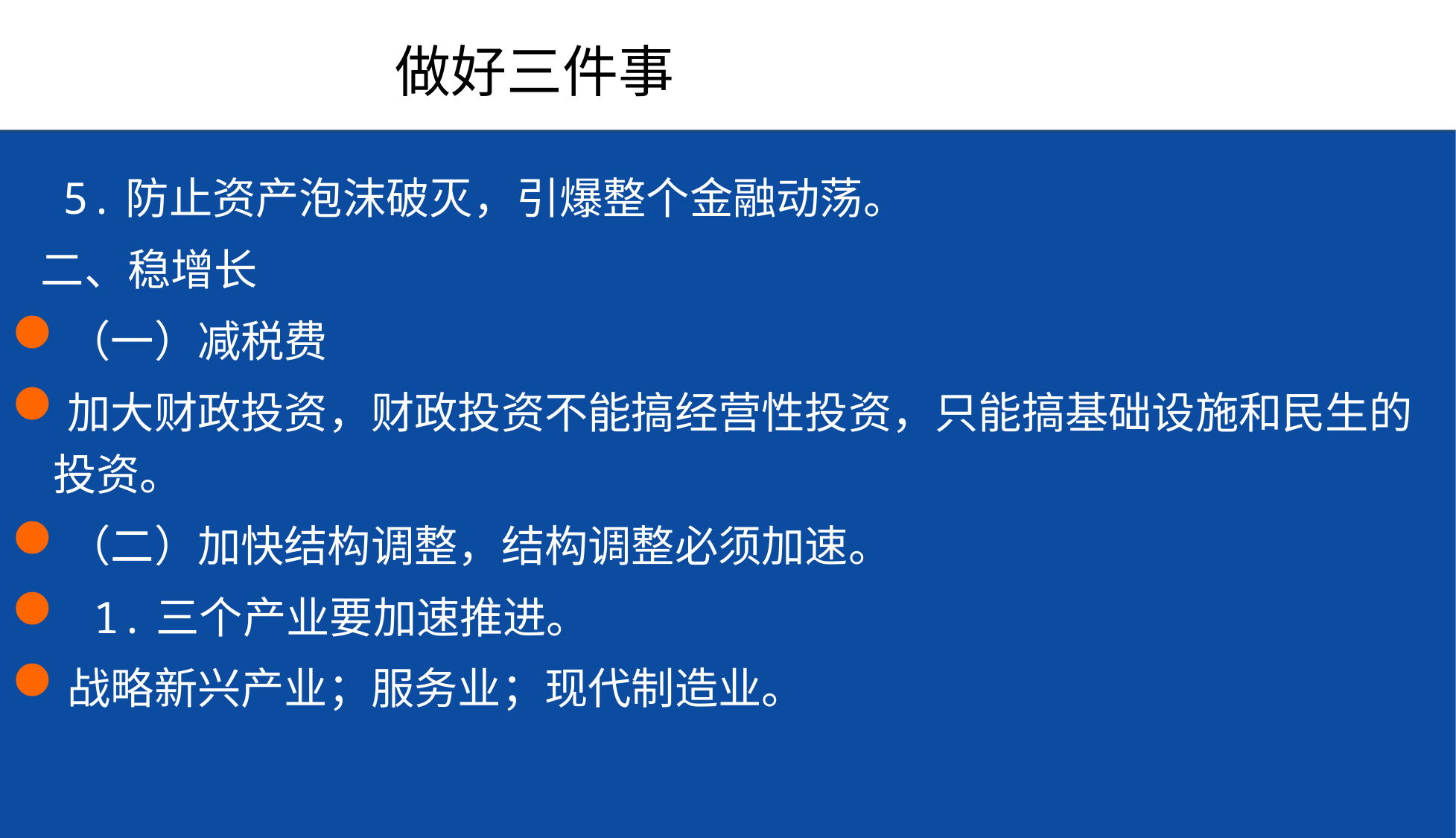

做好三件事
  5.防止资产泡沫破灭，引爆整个金融动荡。
  二、稳增长
（一）减税费
加大财政投资，财政投资不能搞经营性投资，只能搞基础设施和民生的投资。
（二）加快结构调整，结构调整必须加速。
 1.三个产业要加速推进。
战略新兴产业；服务业；现代制造业。